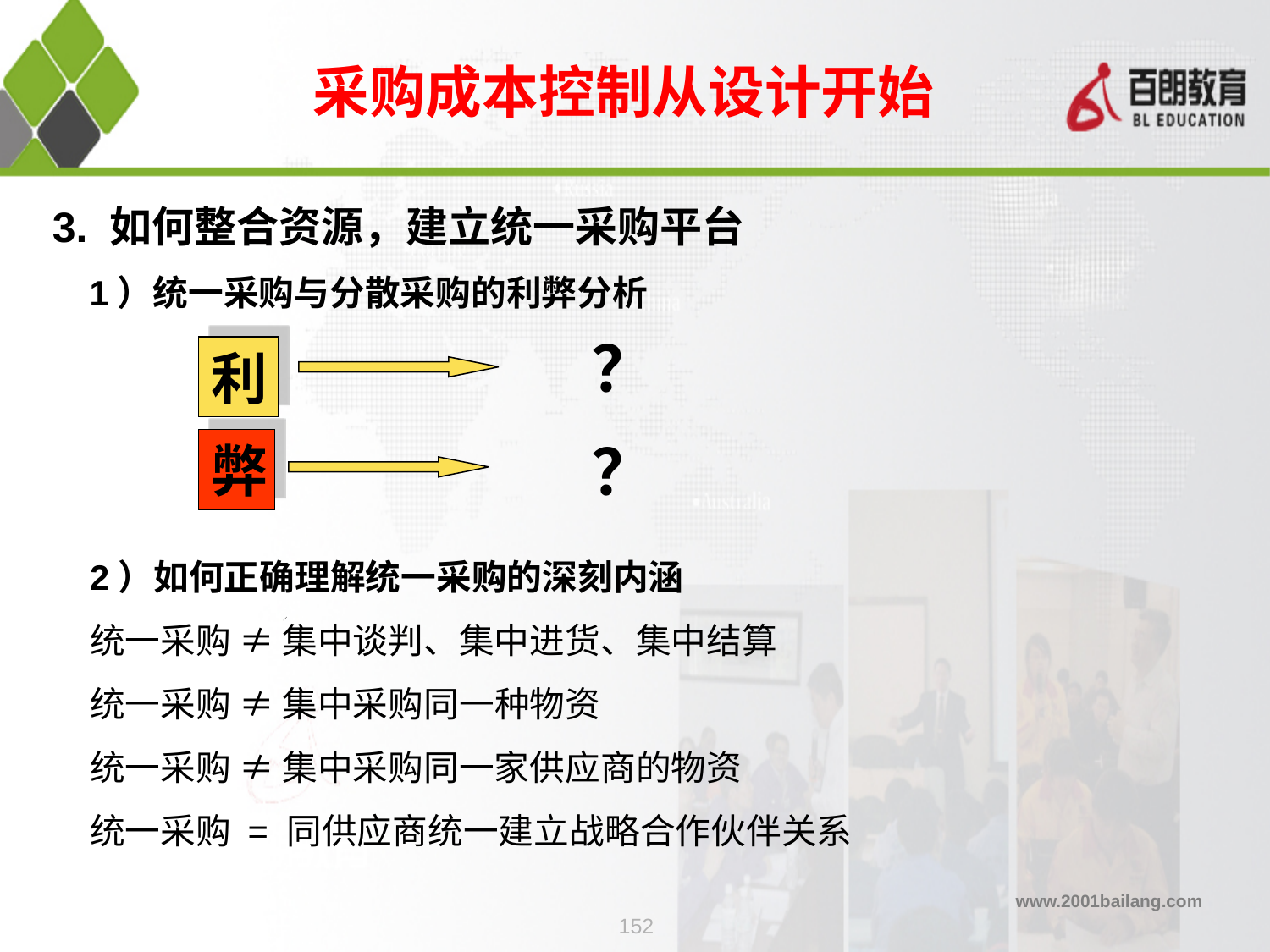

采购成本控制从设计开始
3. 如何整合资源，建立统一采购平台
1）统一采购与分散采购的利弊分析
？
利

？
弊

2）如何正确理解统一采购的深刻内涵
统一采购 ≠ 集中谈判、集中进货、集中结算
统一采购 ≠ 集中采购同一种物资
统一采购 ≠ 集中采购同一家供应商的物资
统一采购 = 同供应商统一建立战略合作伙伴关系

152